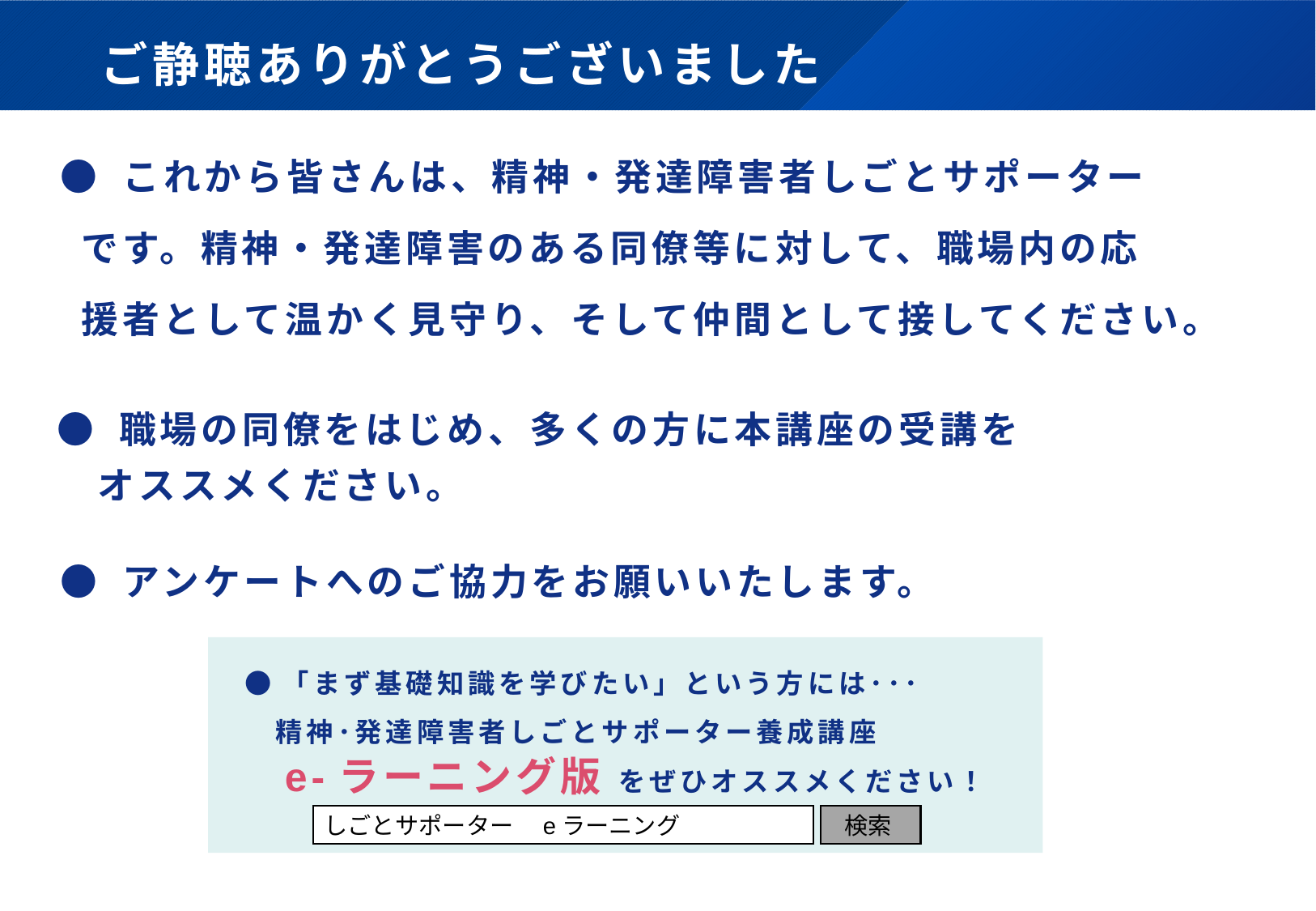

# ご静聴ありがとうございました
● これから皆さんは、精神・発達障害者しごとサポーター
 です。精神・発達障害のある同僚等に対して、職場内の応
 援者として温かく見守り、そして仲間として接してください。
● 職場の同僚をはじめ、多くの方に本講座の受講を
　オススメください。
● アンケートへのご協力をお願いいたします。

●「まず基礎知識を学びたい」という方には･･･
　精神･発達障害者しごとサポーター養成講座
　e-ラーニング版 をぜひオススメください！
 しごとサポーター　eラーニング
検索